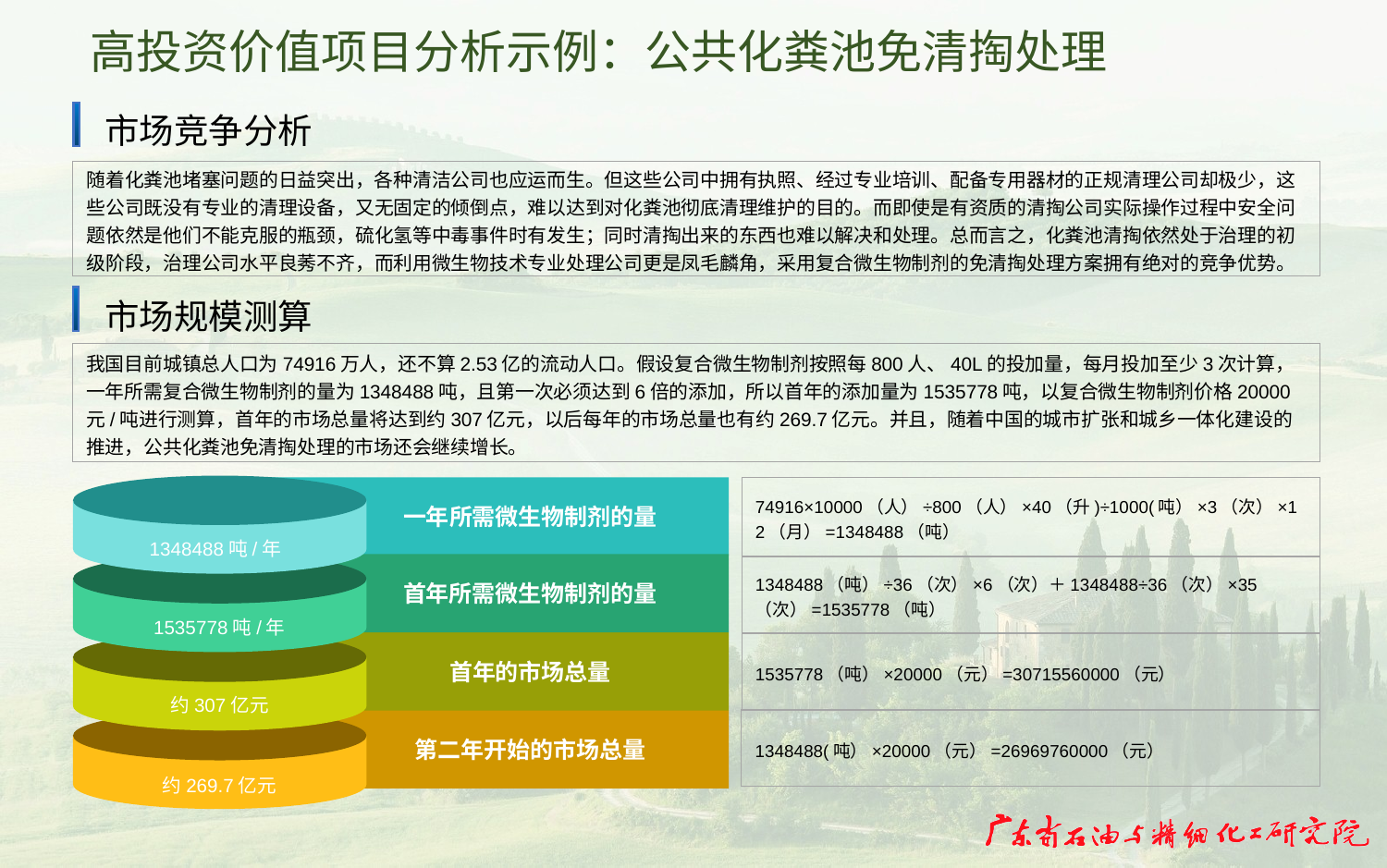

# 高投资价值项目分析示例：公共化粪池免清掏处理
市场竞争分析

随着化粪池堵塞问题的日益突出，各种清洁公司也应运而生。但这些公司中拥有执照、经过专业培训、配备专用器材的正规清理公司却极少，这些公司既没有专业的清理设备，又无固定的倾倒点，难以达到对化粪池彻底清理维护的目的。而即使是有资质的清掏公司实际操作过程中安全问题依然是他们不能克服的瓶颈，硫化氢等中毒事件时有发生；同时清掏出来的东西也难以解决和处理。总而言之，化粪池清掏依然处于治理的初级阶段，治理公司水平良莠不齐，而利用微生物技术专业处理公司更是凤毛麟角，采用复合微生物制剂的免清掏处理方案拥有绝对的竞争优势。
市场规模测算

我国目前城镇总人口为74916万人，还不算2.53亿的流动人口。假设复合微生物制剂按照每800人、40L的投加量，每月投加至少3次计算，一年所需复合微生物制剂的量为1348488吨，且第一次必须达到6倍的添加，所以首年的添加量为1535778吨，以复合微生物制剂价格20000元/吨进行测算，首年的市场总量将达到约307亿元，以后每年的市场总量也有约269.7亿元。并且，随着中国的城市扩张和城乡一体化建设的推进，公共化粪池免清掏处理的市场还会继续增长。

一年所需微生物制剂的量
74916×10000（人）÷800（人）×40（升)÷1000(吨）×3（次）×12（月）=1348488（吨）
1348488吨/年

首年所需微生物制剂的量
1348488（吨）÷36（次）×6（次）＋1348488÷36（次）×35（次）=1535778（吨）
1535778吨/年
首年的市场总量

1535778（吨）×20000（元）=30715560000（元）
约307亿元
1348488(吨）×20000（元）=26969760000（元）
第二年开始的市场总量

约269.7亿元